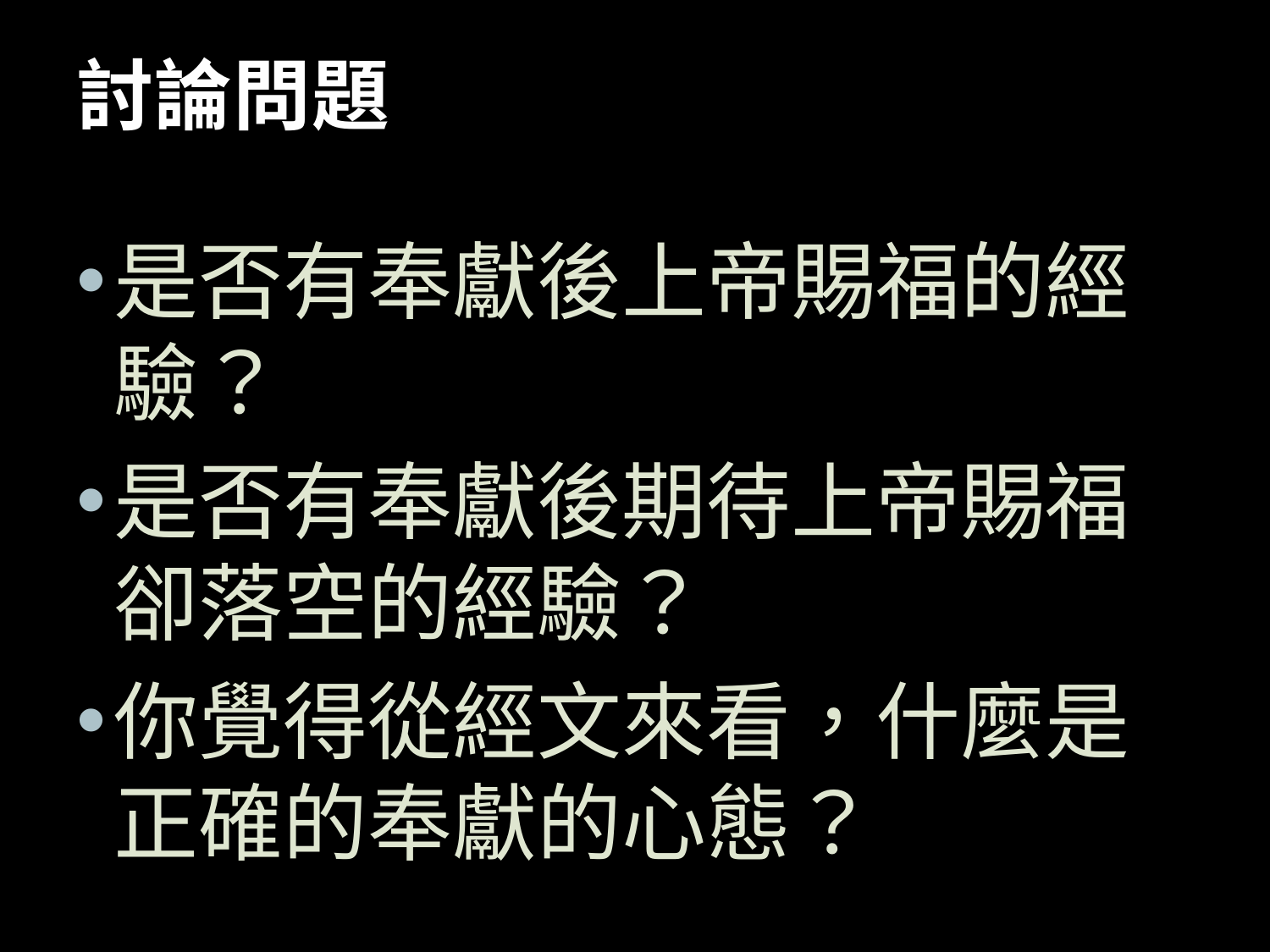

# 討論問題
是否有奉獻後上帝賜福的經驗？
是否有奉獻後期待上帝賜福卻落空的經驗？
你覺得從經文來看，什麼是正確的奉獻的心態？